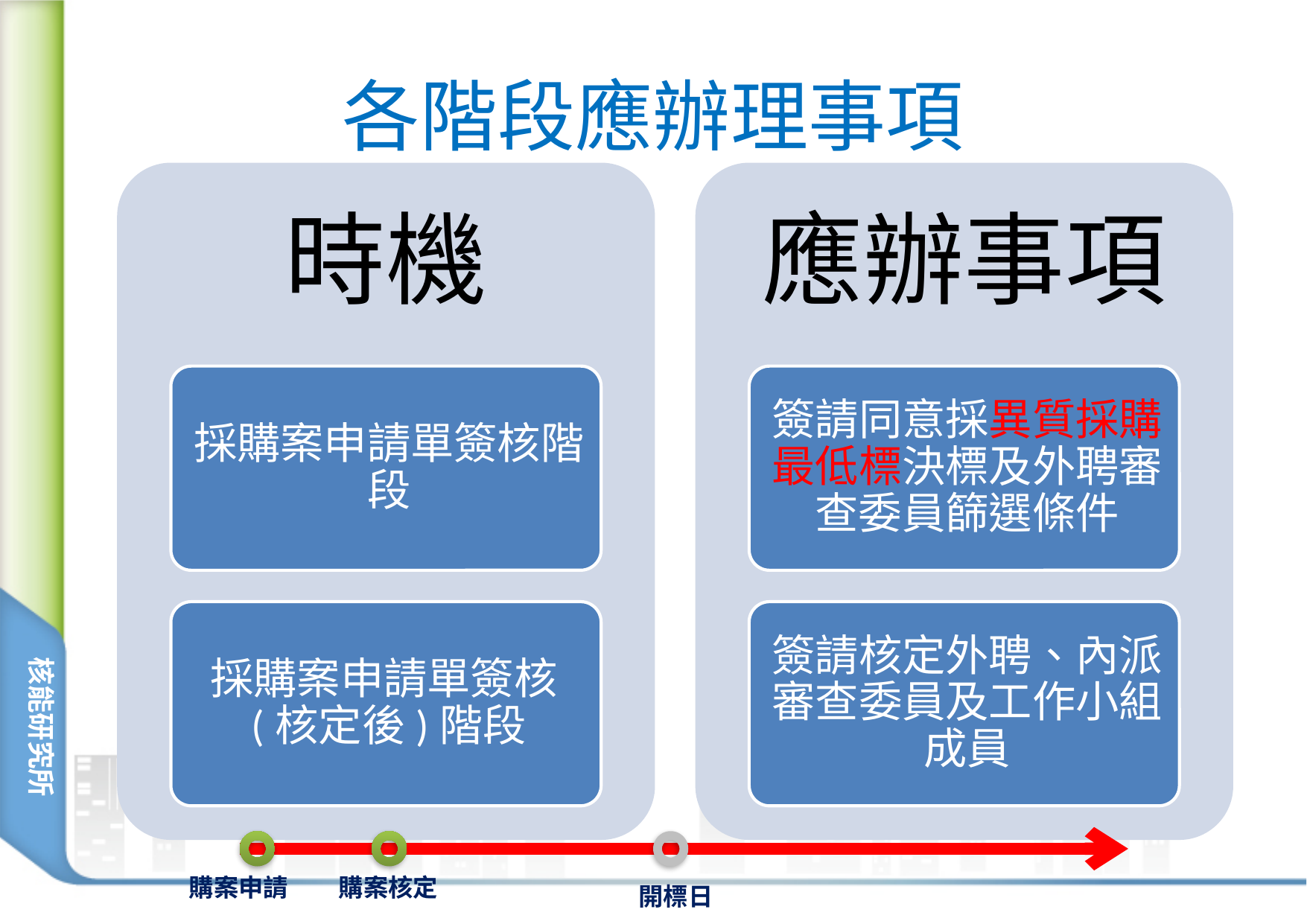

# 各階段應辦理事項
時機
採購案申請單簽核階段
採購案申請單簽核(核定後)階段
應辦事項
簽請同意採異質採購最低標決標及外聘審查委員篩選條件
簽請核定外聘、內派審查委員及工作小組成員

購案申請
購案核定

開標日